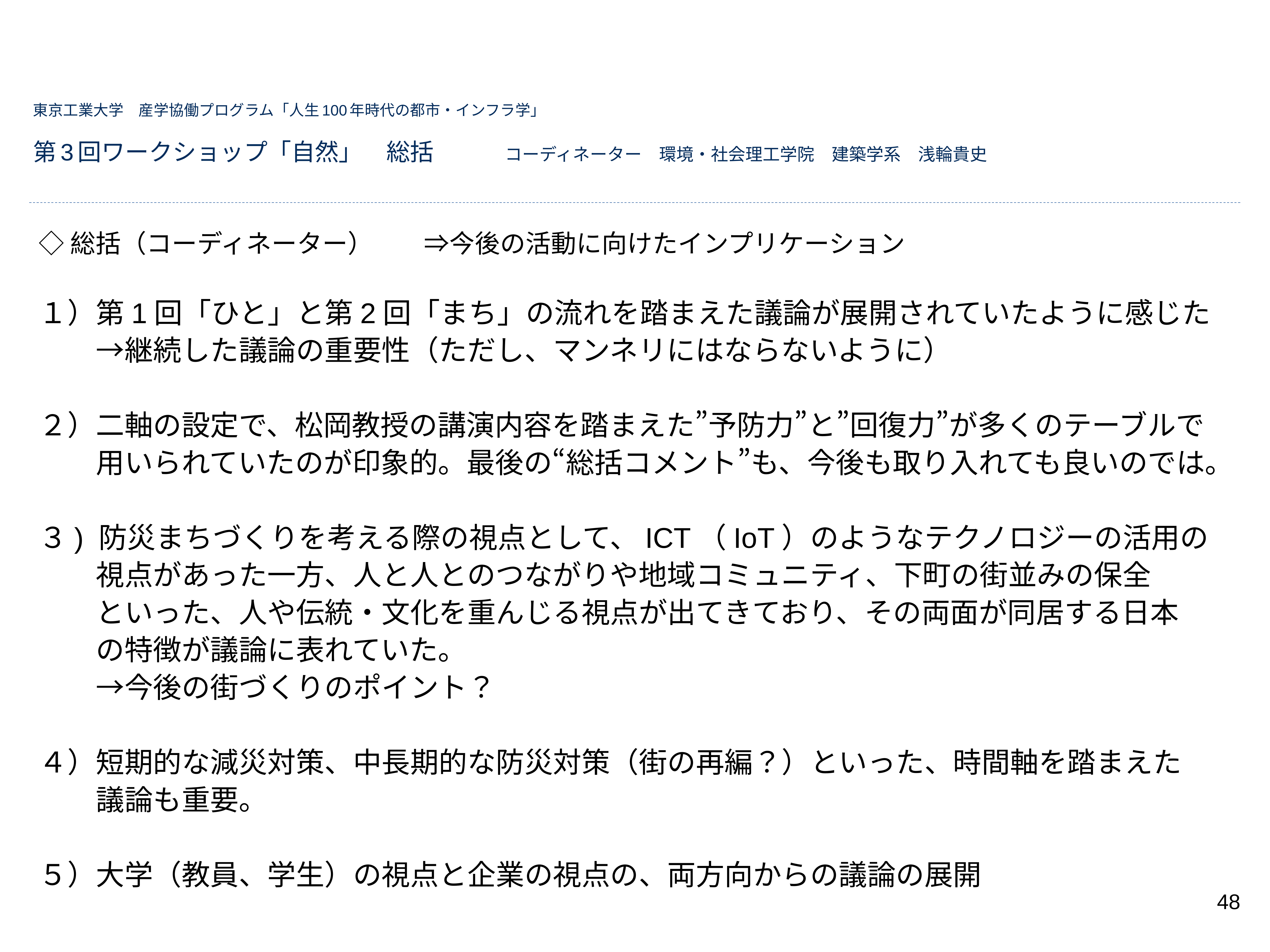

# 東京工業大学　産学協働プログラム「人生100年時代の都市・インフラ学」 第3回ワークショップ「自然」　総括　　　コーディネーター　環境・社会理工学院　建築学系　浅輪貴史
◇総括（コーディネーター）　　⇒今後の活動に向けたインプリケーション

１）第1回「ひと」と第2回「まち」の流れを踏まえた議論が展開されていたように感じた
　　→継続した議論の重要性（ただし、マンネリにはならないように）

２）二軸の設定で、松岡教授の講演内容を踏まえた”予防力”と”回復力”が多くのテーブルで
　　用いられていたのが印象的。最後の“総括コメント”も、今後も取り入れても良いのでは。

３) 防災まちづくりを考える際の視点として、ICT（IoT）のようなテクノロジーの活用の
　　視点があった一方、人と人とのつながりや地域コミュニティ、下町の街並みの保全
　　といった、人や伝統・文化を重んじる視点が出てきており、その両面が同居する日本
　　の特徴が議論に表れていた。
　　→今後の街づくりのポイント？

４）短期的な減災対策、中長期的な防災対策（街の再編？）といった、時間軸を踏まえた
　　議論も重要。

５）大学（教員、学生）の視点と企業の視点の、両方向からの議論の展開
48